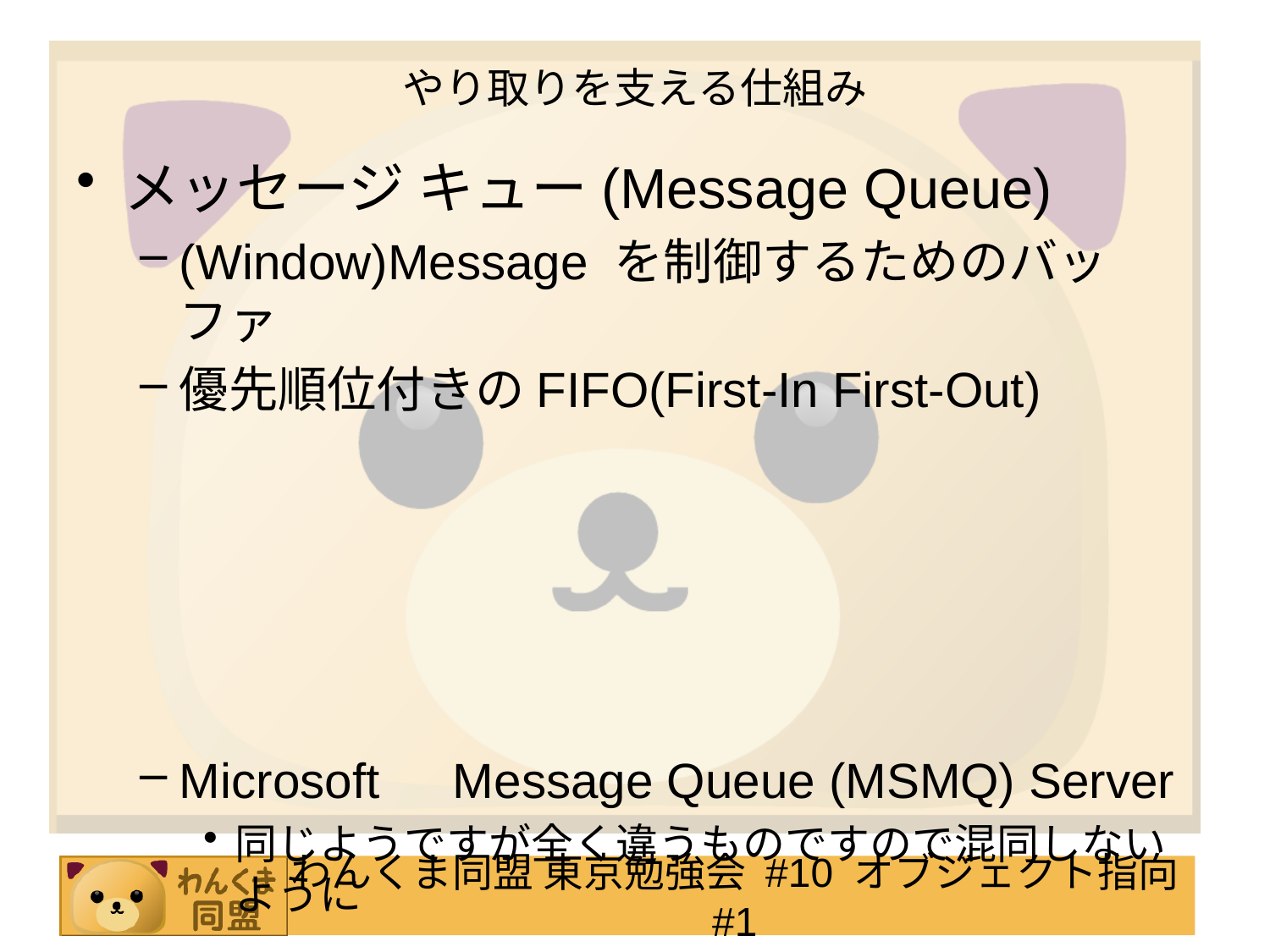

# やり取りを支える仕組み
メッセージ キュー(Message Queue)
(Window)Message を制御するためのバッファ
優先順位付きのFIFO(First-In First-Out)

Microsoft　Message Queue (MSMQ) Server
同じようですが全く違うものですので混同しないように